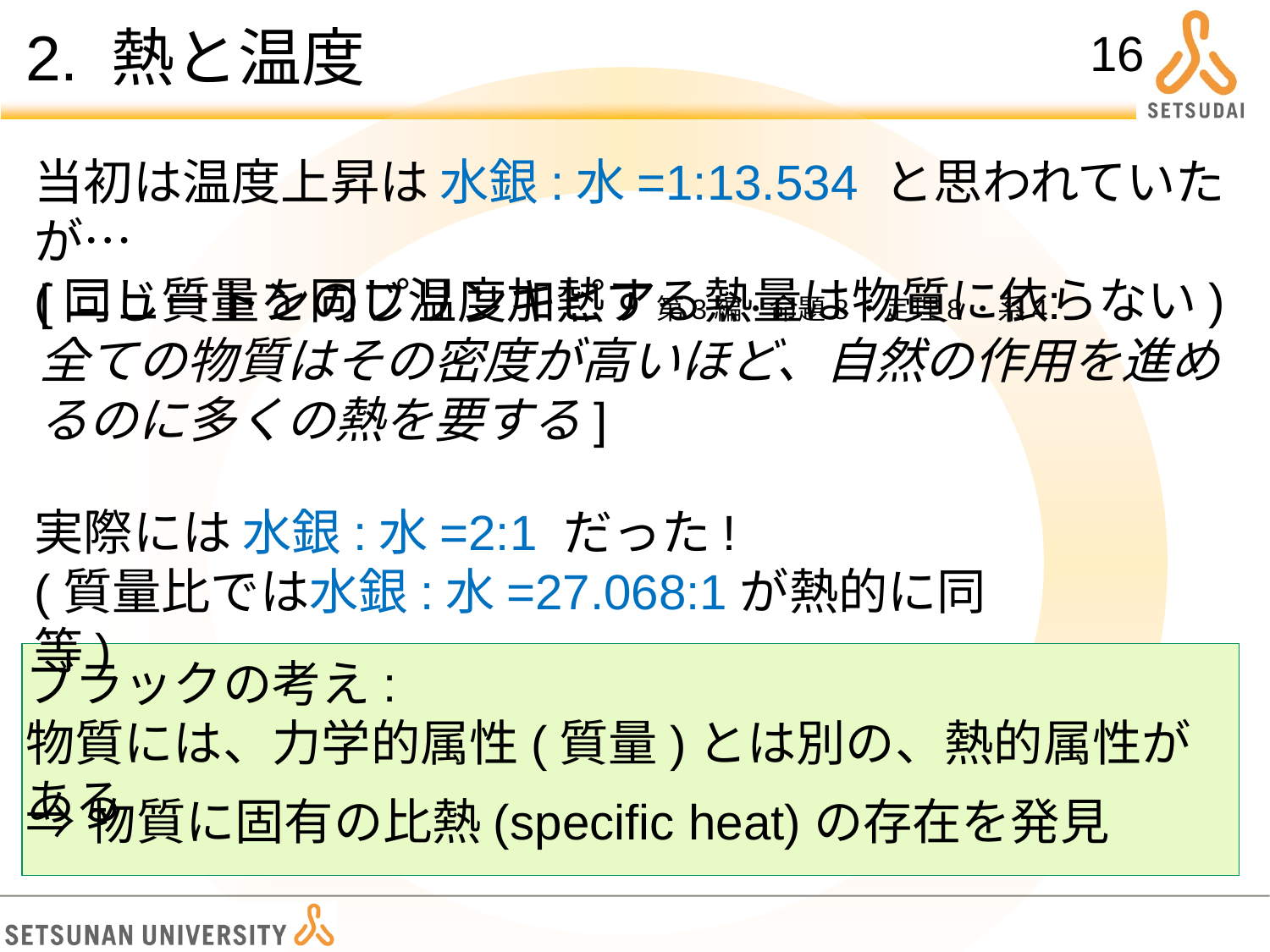

# 2. 熱と温度
16
当初は温度上昇は 水銀:水=1:13.534 と思われていたが…
(同じ質量を同じ温度加熱する熱量は物質に依らない)
[ニュートンのプリンキピア第3編・命題8・定理8・系4:
全ての物質はその密度が高いほど、自然の作用を進めるのに多くの熱を要する]
実際には 水銀:水=2:1 だった!
(質量比では水銀:水=27.068:1が熱的に同等)

ブラックの考え:
物質には、力学的属性(質量)とは別の、熱的属性がある

⇒物質に固有の比熱(specific heat)の存在を発見